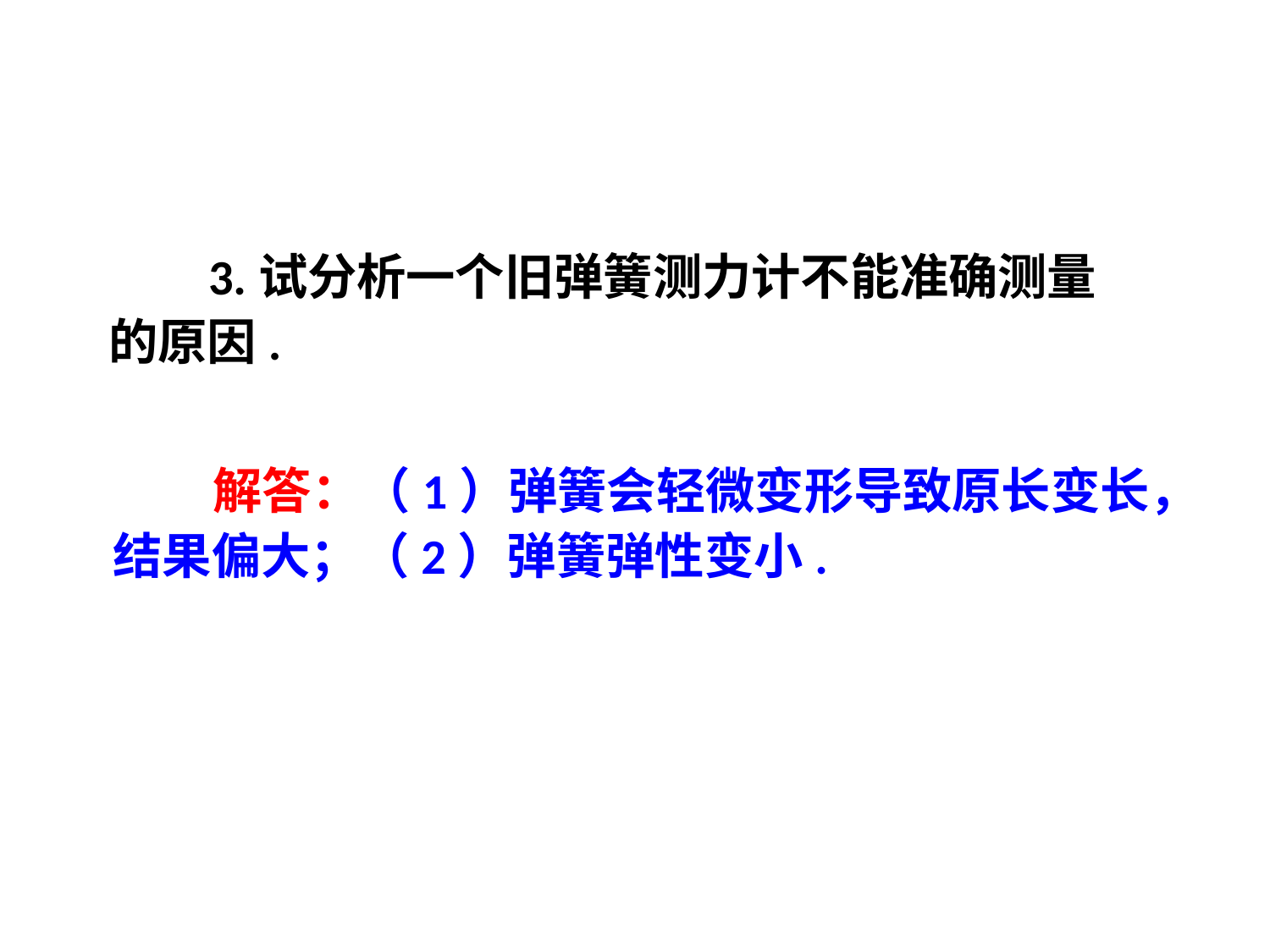

3.试分析一个旧弹簧测力计不能准确测量的原因.
解答：（1）弹簧会轻微变形导致原长变长，结果偏大；（2）弹簧弹性变小.